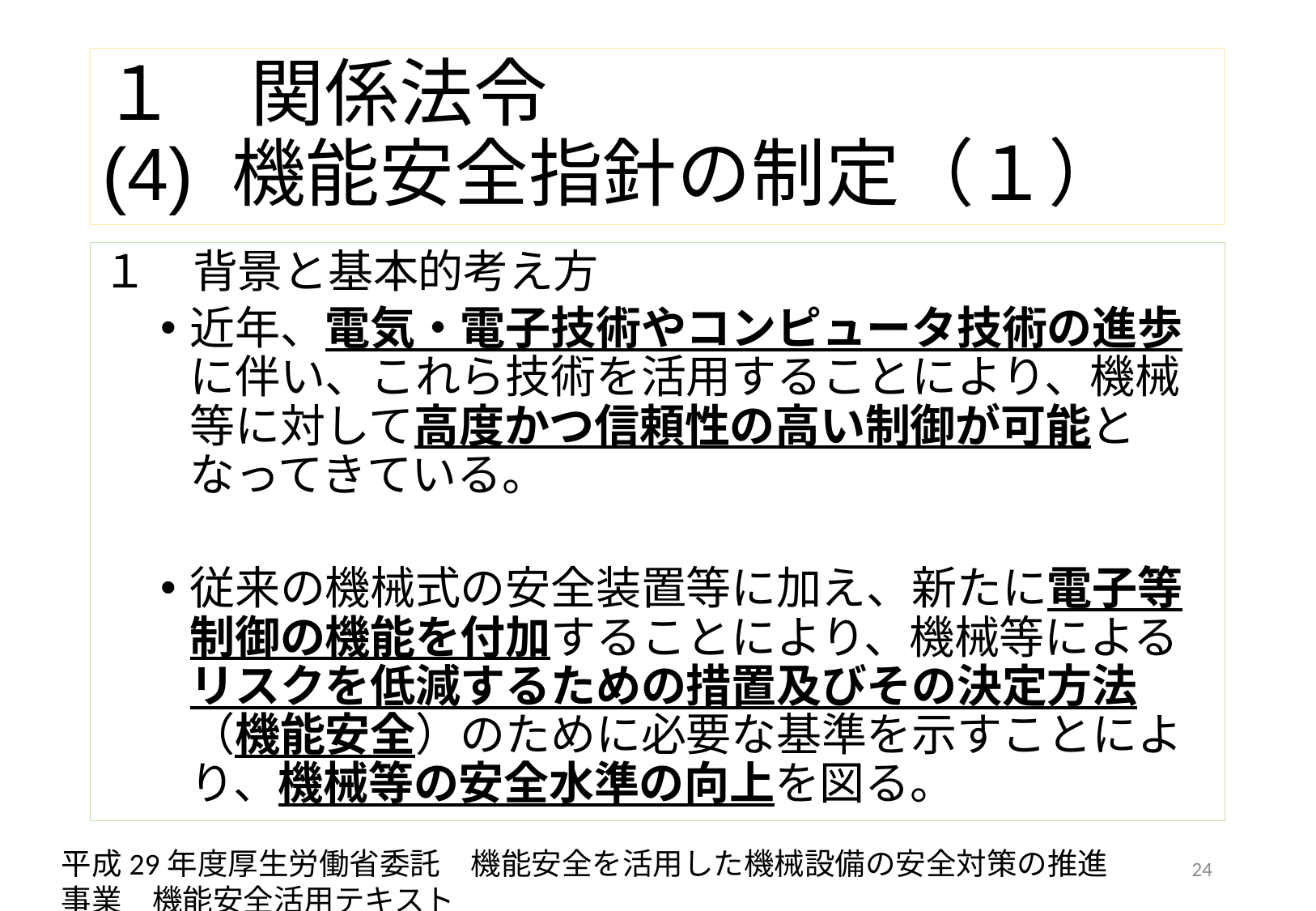

# １　関係法令 (4) 機能安全指針の制定（１）
１　背景と基本的考え方
近年、電気・電子技術やコンピュータ技術の進歩に伴い、これら技術を活用することにより、機械等に対して高度かつ信頼性の高い制御が可能となってきている。

従来の機械式の安全装置等に加え、新たに電子等制御の機能を付加することにより、機械等によるリスクを低減するための措置及びその決定方法（機能安全）のために必要な基準を示すことにより、機械等の安全水準の向上を図る。

平成29年度厚生労働省委託　機能安全を活用した機械設備の安全対策の推進事業　機能安全活用テキスト
24